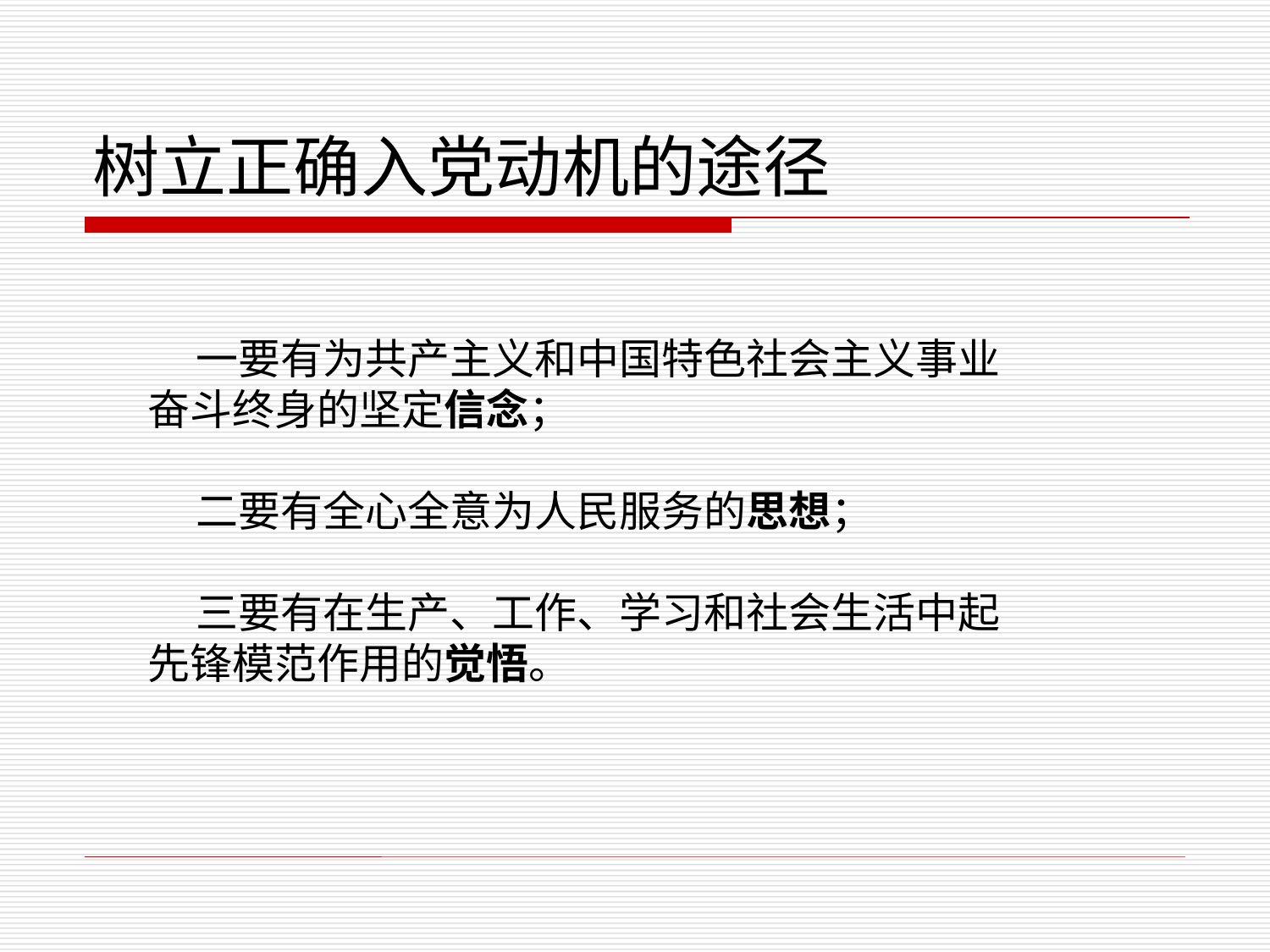

# 树立正确入党动机的途径

    一要有为共产主义和中国特色社会主义事业奋斗终身的坚定信念；

    二要有全心全意为人民服务的思想；

    三要有在生产、工作、学习和社会生活中起先锋模范作用的觉悟。